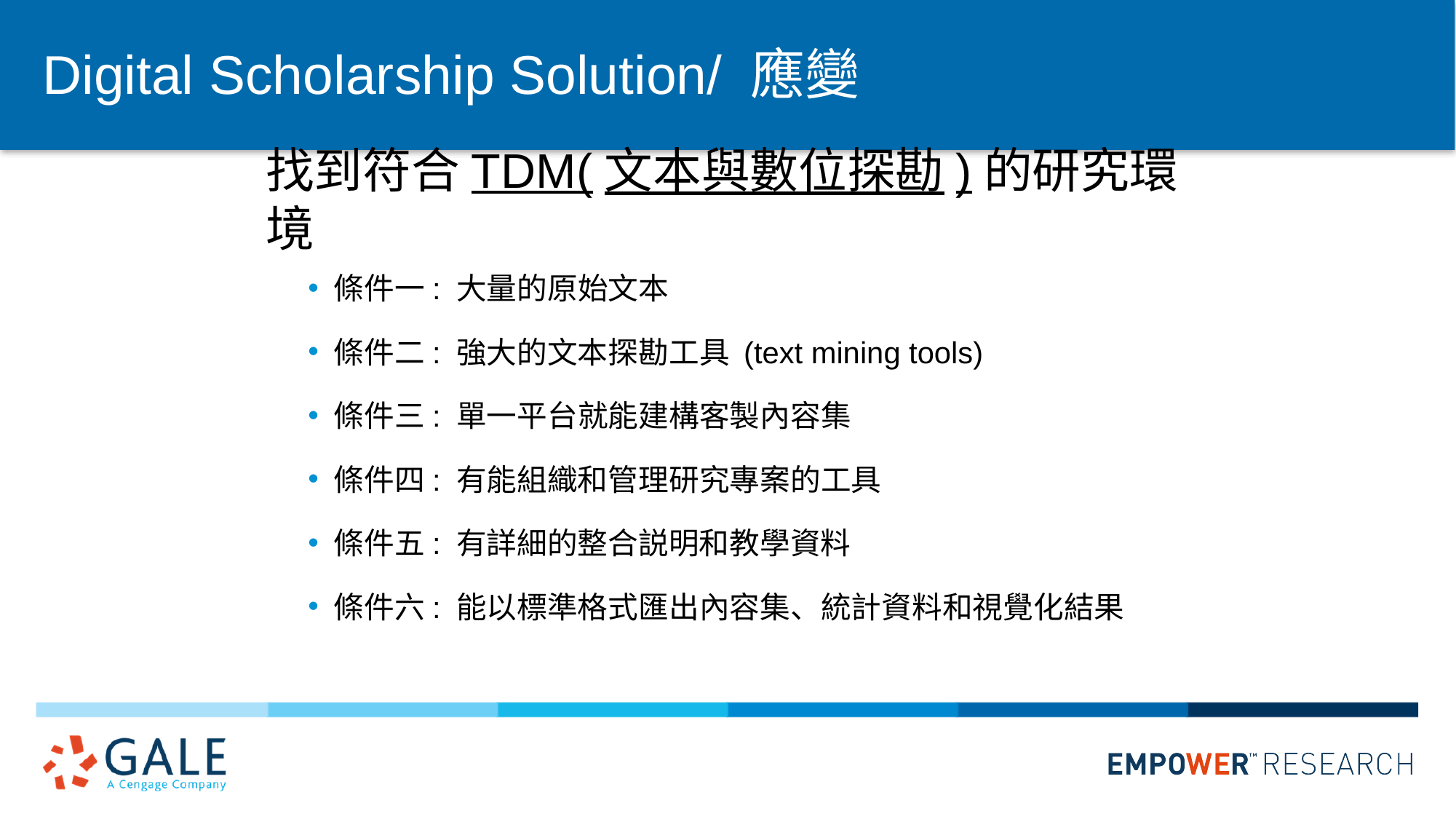

Digital Scholarship Solution/ 應變
# 找到符合TDM(文本與數位探勘)的研究環境
條件一: 大量的原始文本
條件二: 強大的文本探勘工具 (text mining tools)
條件三: 單一平台就能建構客製內容集
條件四: 有能組織和管理研究專案的工具
條件五: 有詳細的整合説明和教學資料
條件六: 能以標準格式匯出內容集、統計資料和視覺化結果